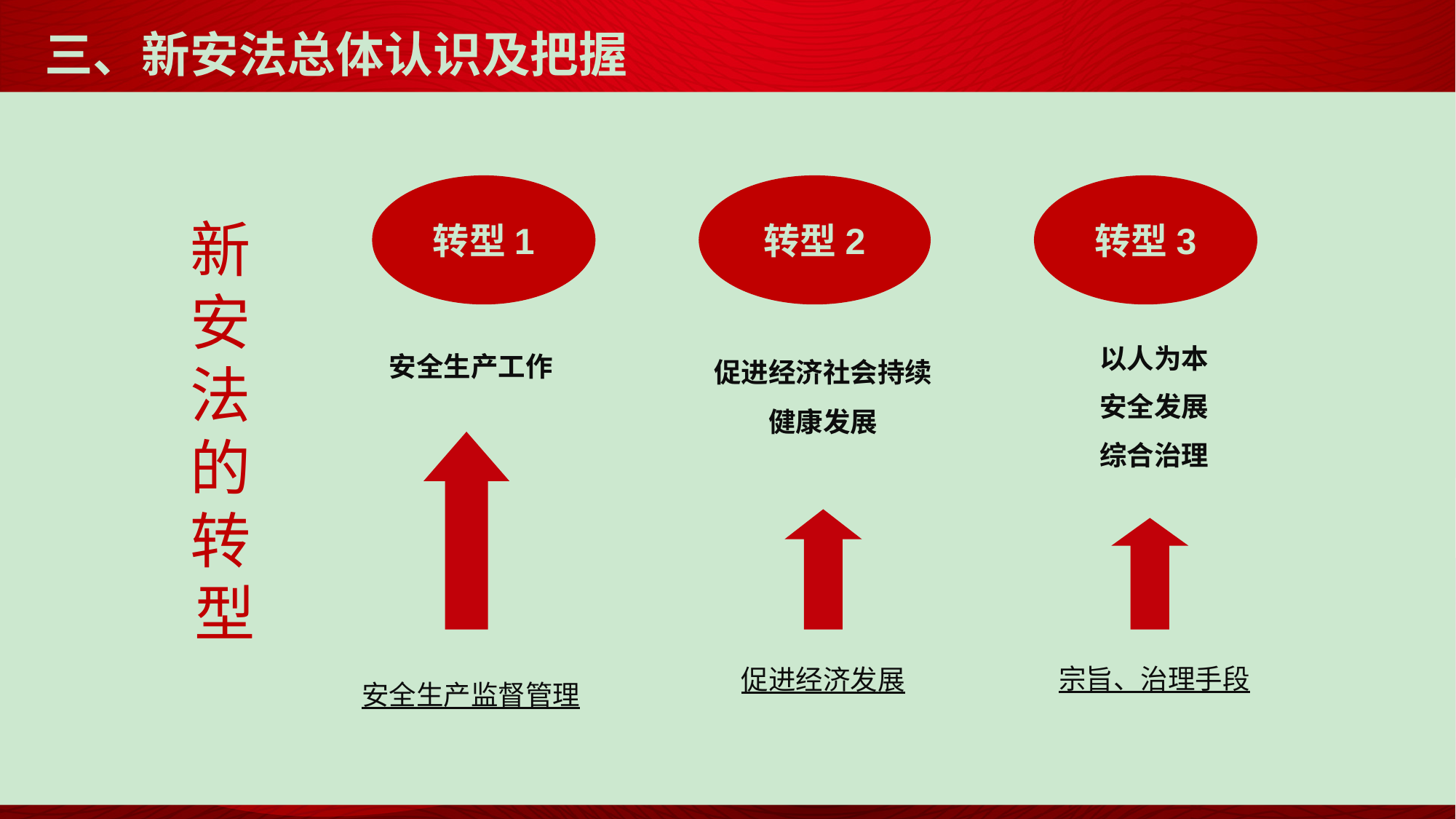

# 三、新安法总体认识及把握
转型1
转型2
转型3
新安法的转型
以人为本
安全发展
综合治理

宗旨、治理手段
促进经济社会持续健康发展

促进经济发展
安全生产工作

安全生产监督管理